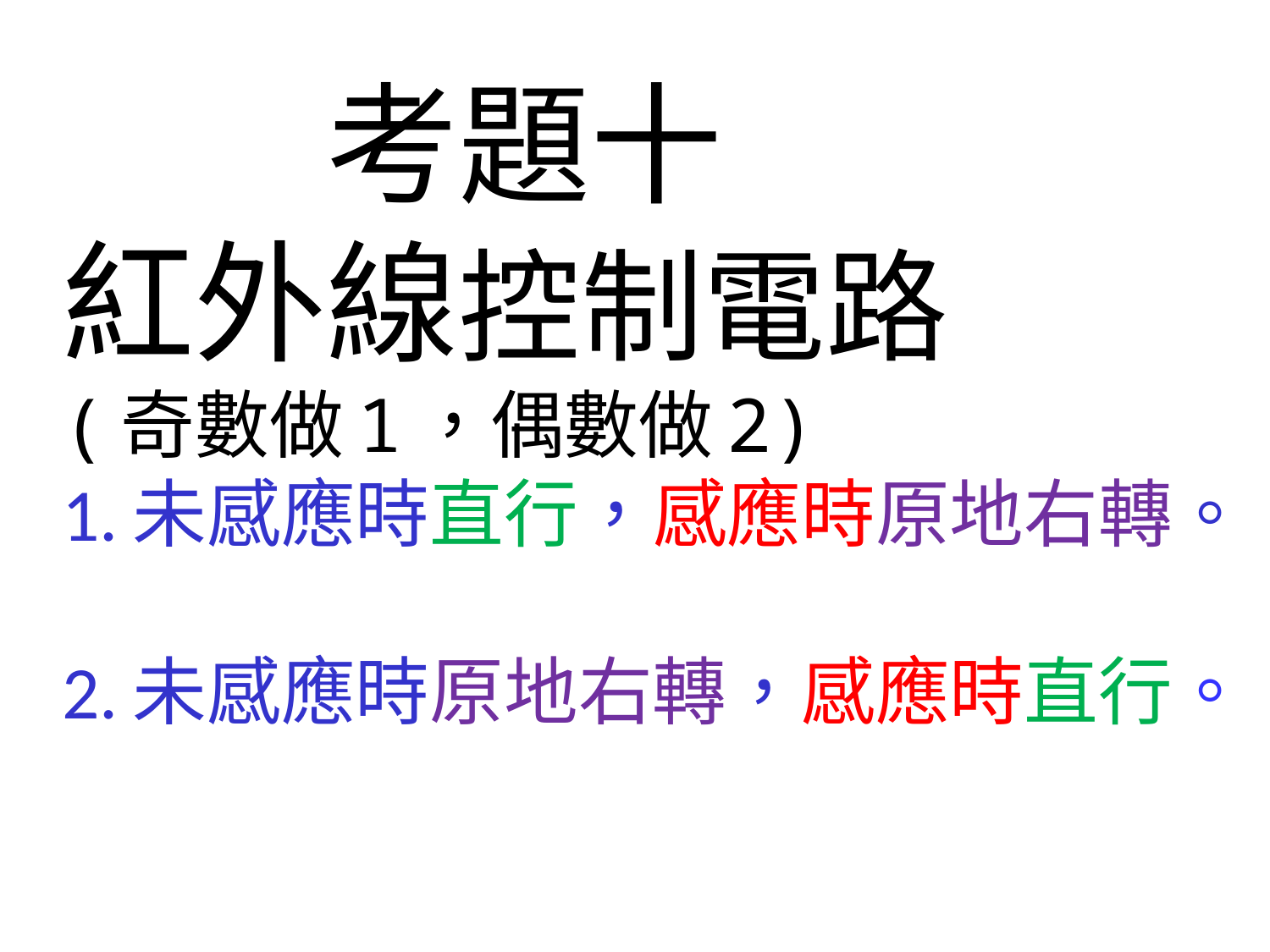

# 考題十 紅外線控制電路 (奇數做1，偶數做2) 1.未感應時直行，感應時原地右轉。 2.未感應時原地右轉，感應時直行。